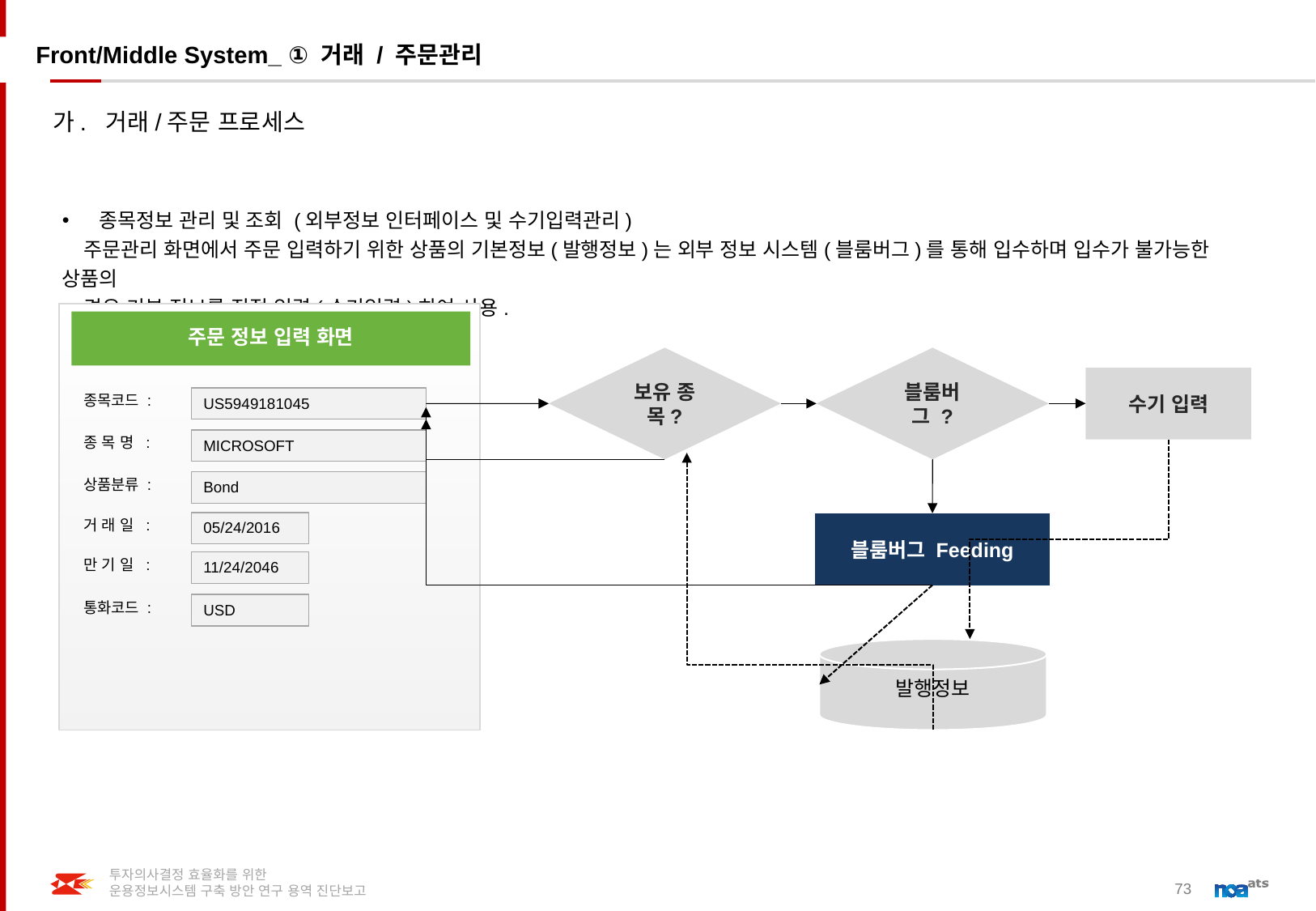

# Front/Middle System_ ① 거래 / 주문관리
가.  거래/주문 프로세스
종목정보 관리 및 조회 (외부정보 인터페이스 및 수기입력관리)
   주문관리 화면에서 주문 입력하기 위한 상품의 기본정보(발행정보)는 외부 정보 시스템(블룸버그)를 통해 입수하며 입수가 불가능한 상품의
   경우 기본 정보를 직접 입력(수기입력)하여 사용.

주문 정보 입력 화면
블룸버그 ?
보유 종목?
수기 입력
종목코드 :
US5949181045
종 목 명  :
MICROSOFT
상품분류 :
Bond
거 래 일  :
05/24/2016
블룸버그 Feeding
만 기 일  :
11/24/2046
통화코드 :
USD
발행정보